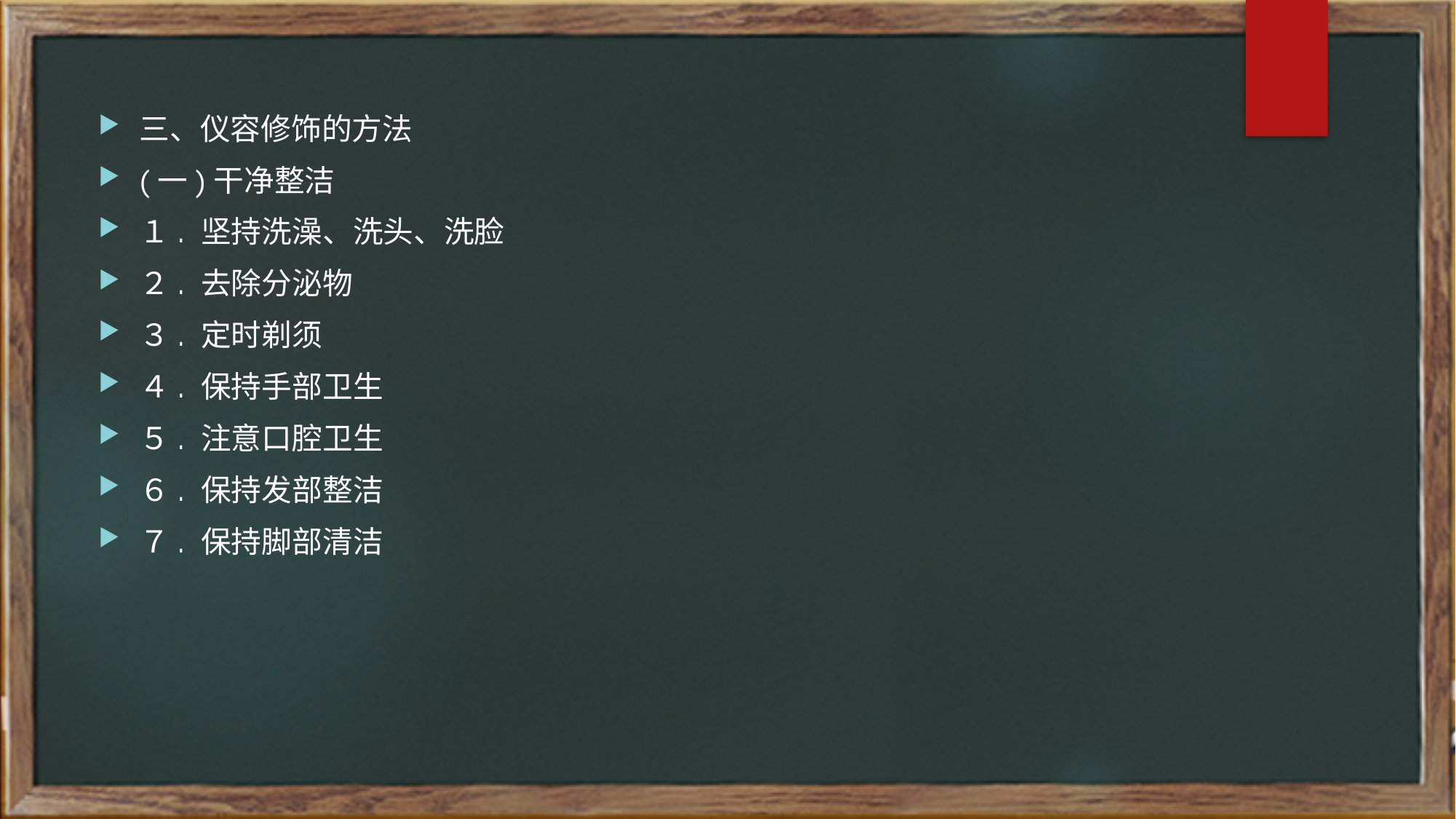

三、仪容修饰的方法
(一)干净整洁
１. 坚持洗澡、洗头、洗脸
２. 去除分泌物
３. 定时剃须
４. 保持手部卫生
５. 注意口腔卫生
６. 保持发部整洁
７. 保持脚部清洁